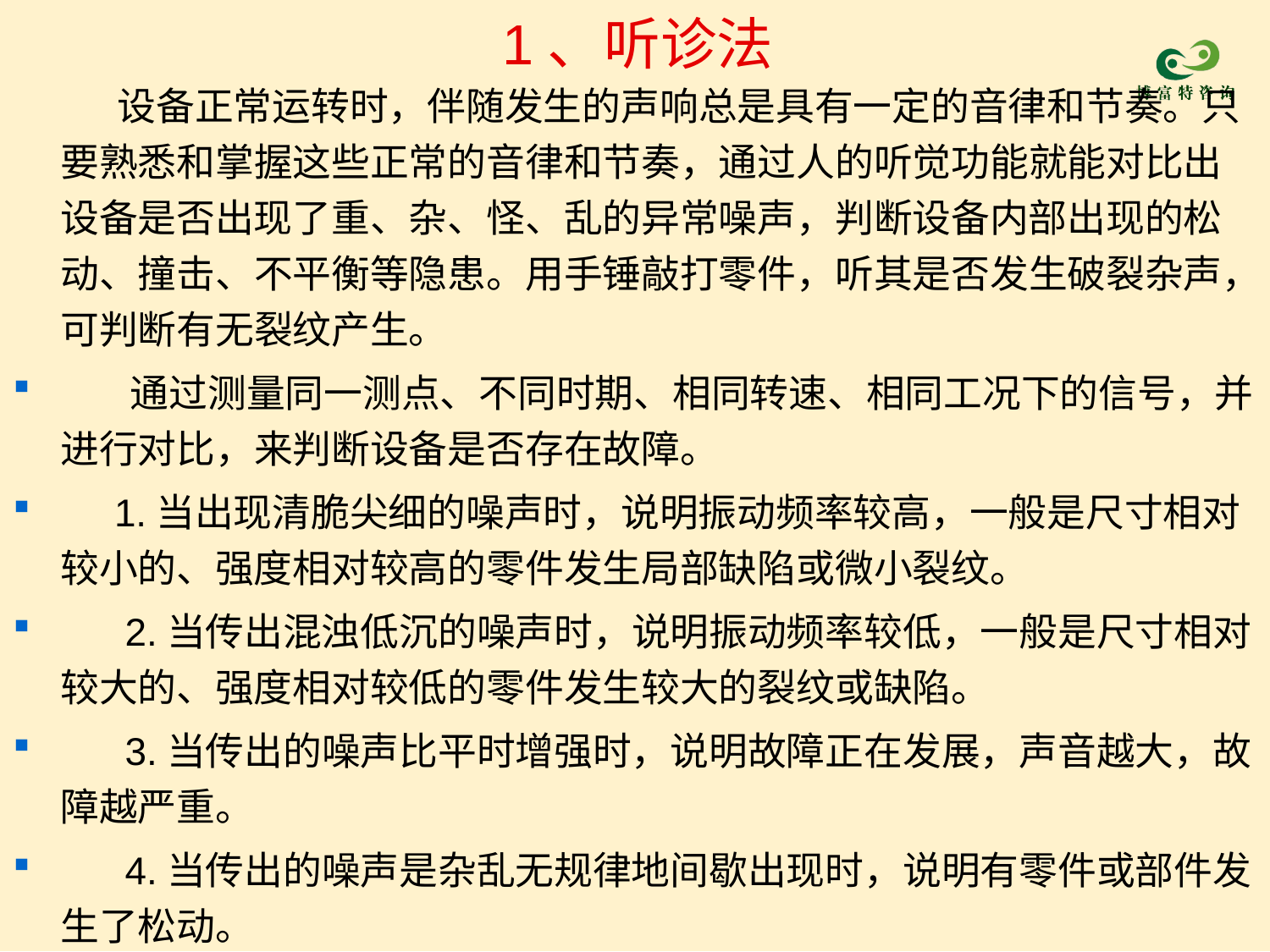

# 1、听诊法
           设备正常运转时，伴随发生的声响总是具有一定的音律和节奏。只要熟悉和掌握这些正常的音律和节奏，通过人的听觉功能就能对比出设备是否出现了重、杂、怪、乱的异常噪声，判断设备内部出现的松动、撞击、不平衡等隐患。用手锤敲打零件，听其是否发生破裂杂声，可判断有无裂纹产生。
       通过测量同一测点、不同时期、相同转速、相同工况下的信号，并进行对比，来判断设备是否存在故障。
     1.当出现清脆尖细的噪声时，说明振动频率较高，一般是尺寸相对较小的、强度相对较高的零件发生局部缺陷或微小裂纹。
      2.当传出混浊低沉的噪声时，说明振动频率较低，一般是尺寸相对较大的、强度相对较低的零件发生较大的裂纹或缺陷。
      3.当传出的噪声比平时增强时，说明故障正在发展，声音越大，故障越严重。
      4.当传出的噪声是杂乱无规律地间歇出现时，说明有零件或部件发生了松动。
39